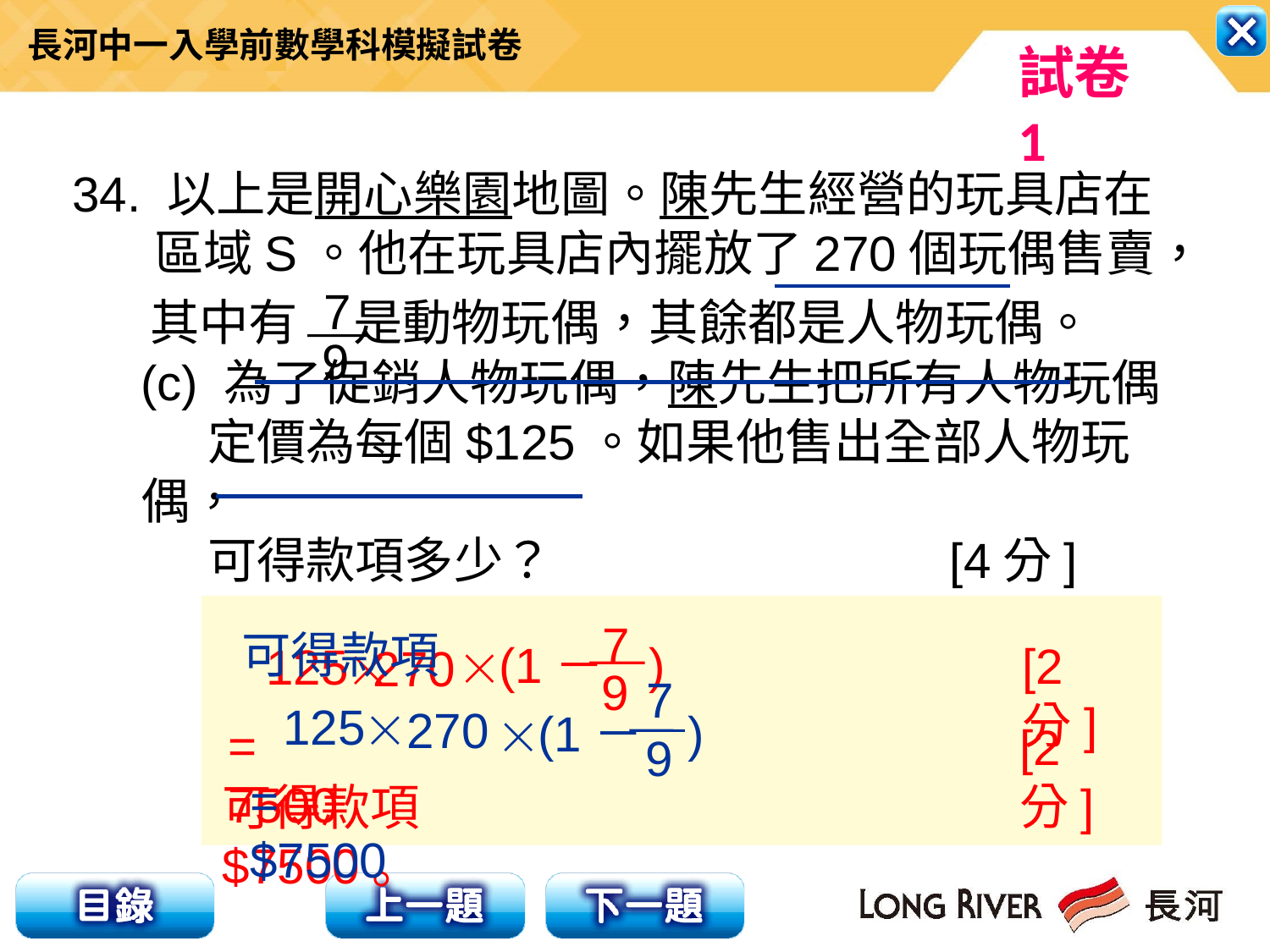

34. 以上是開心樂園地圖。陳先生經營的玩具店在
 區域S。他在玩具店內擺放了270個玩偶售賣，
      其中有     是動物玩偶，其餘都是人物玩偶。
7
9

(c) 為了促銷人物玩偶，陳先生把所有人物玩偶
     定價為每個$125。如果他售出全部人物玩偶，
     可得款項多少？                                   [4分]

7
9

×(1－   )
125×
270
= 7500
可得款項$7500。
[2分]
[2分]
可得款項
7
9

×(1－   )
125×
270
= $7500